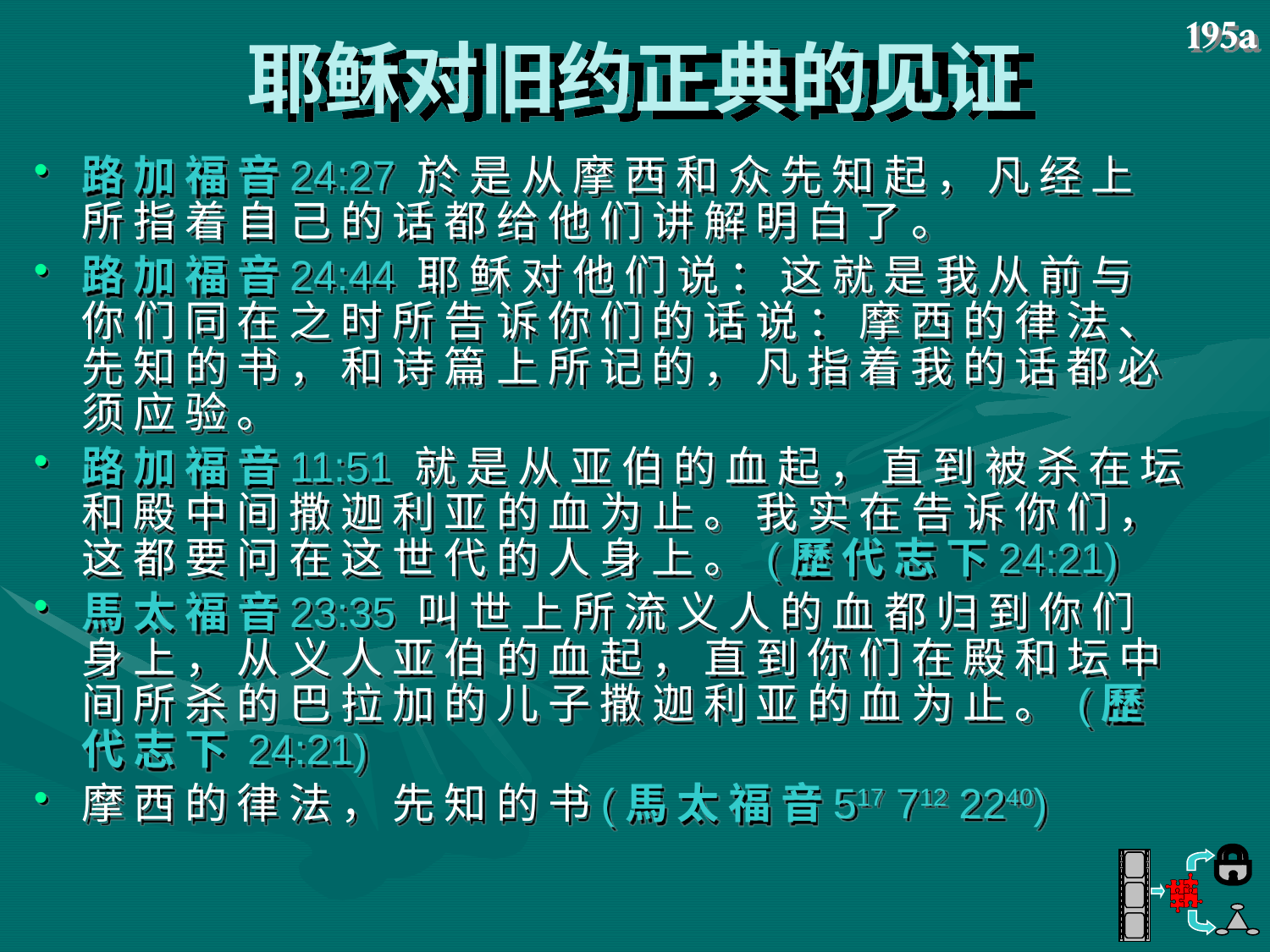

# 耶稣对旧约正典的见证
195a
路 加 福 音24:27 於 是 从 摩 西 和 众 先 知 起 ， 凡 经 上 所 指 着 自 己 的 话 都 给 他 们 讲 解 明 白 了 。
路 加 福 音24:44 耶 稣 对 他 们 说 ： 这 就 是 我 从 前 与 你 们 同 在 之 时 所 告 诉 你 们 的 话 说 ： 摩 西 的 律 法 、 先 知 的 书 ， 和 诗 篇 上 所 记 的 ， 凡 指 着 我 的 话 都 必 须 应 验 。
路 加 福 音11:51 就 是 从 亚 伯 的 血 起 ， 直 到 被 杀 在 坛 和 殿 中 间 撒 迦 利 亚 的 血 为 止 。 我 实 在 告 诉 你 们 ， 这 都 要 问 在 这 世 代 的 人 身 上 。 (歷 代 志 下24:21)
馬 太 福 音23:35 叫 世 上 所 流 义 人 的 血 都 归 到 你 们 身 上 ， 从 义 人 亚 伯 的 血 起 ， 直 到 你 们 在 殿 和 坛 中 间 所 杀 的 巴 拉 加 的 儿 子 撒 迦 利 亚 的 血 为 止 。 (歷 代 志 下 24:21)
摩 西 的 律 法 ， 先 知 的 书(馬 太 福 音517 712 2240)